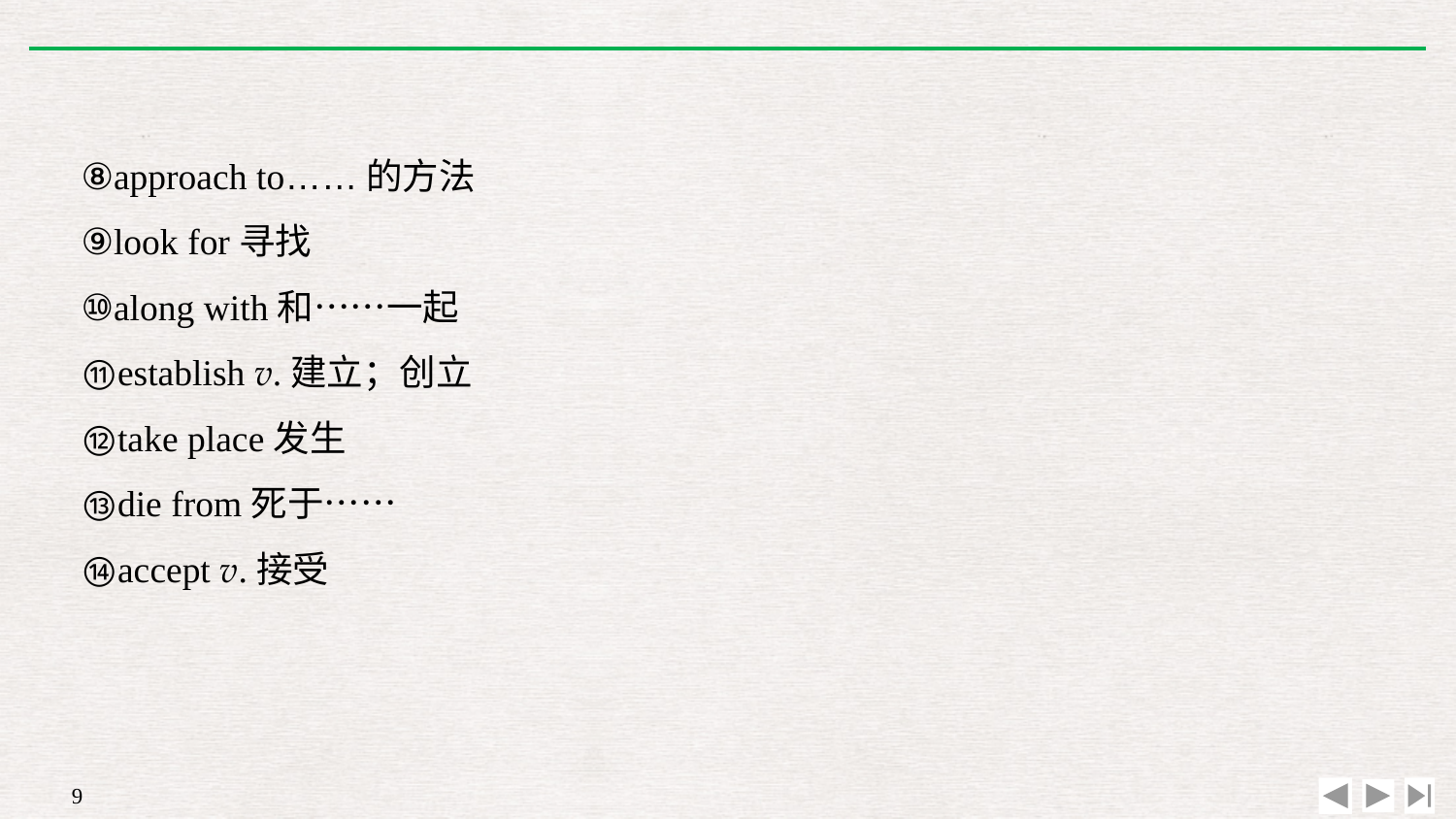

⑧approach to……的方法
⑨look for寻找
⑩along with和……一起
⑪establish v.建立；创立
⑫take place发生
⑬die from死于……
⑭accept v.接受